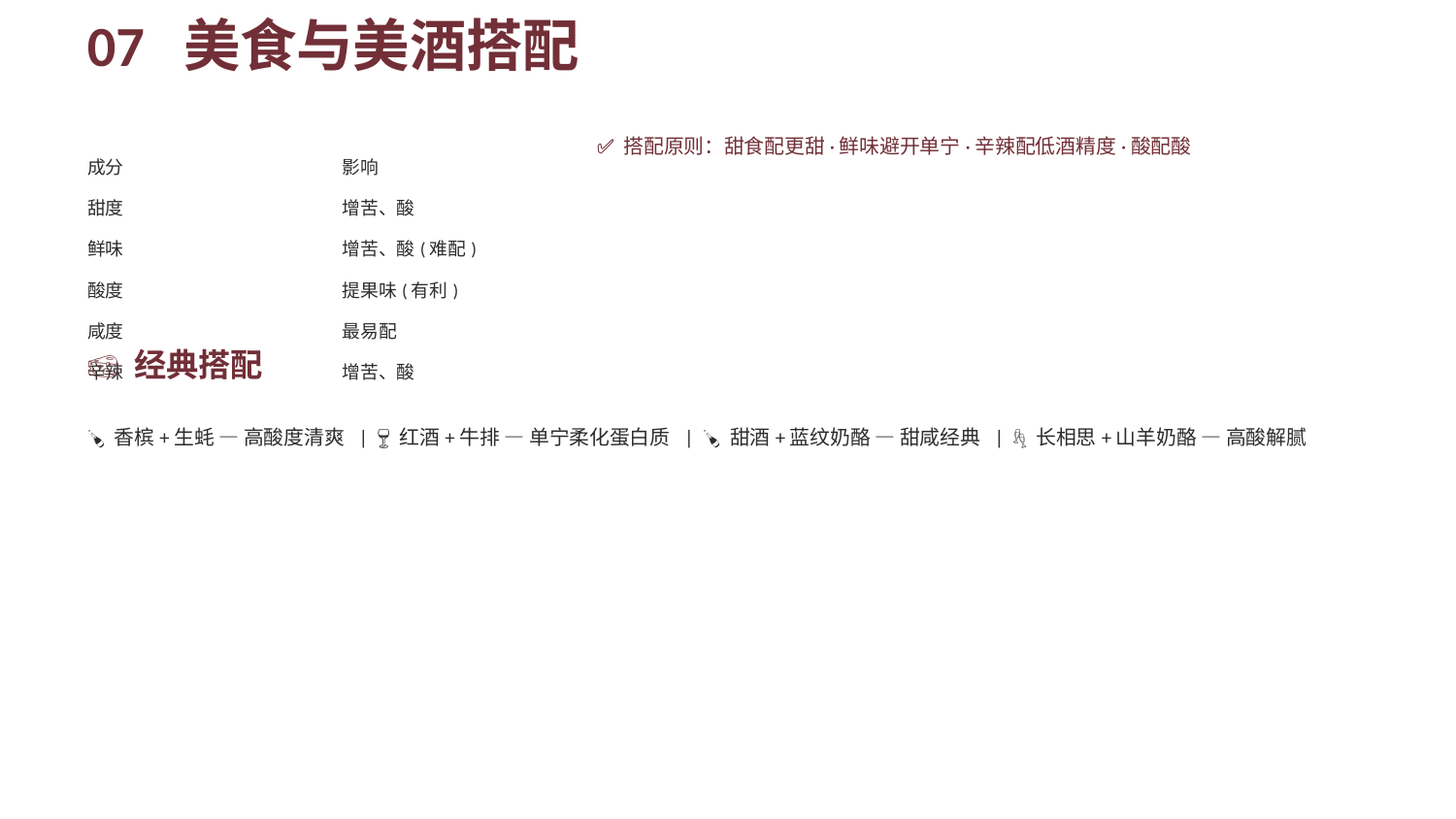

07  美食与美酒搭配
| 成分 | 影响 |
| --- | --- |
| 甜度 | 增苦、酸 |
| 鲜味 | 增苦、酸(难配) |
| 酸度 | 提果味(有利) |
| 咸度 | 最易配 |
| 辛辣 | 增苦、酸 |
✅ 搭配原则：甜食配更甜·鲜味避开单宁·辛辣配低酒精度·酸配酸
🧀 经典搭配
🍾 香槟+生蚝 — 高酸度清爽  |  🍷 红酒+牛排 — 单宁柔化蛋白质  |  🍾 甜酒+蓝纹奶酪 — 甜咸经典  |  🥂 长相思+山羊奶酪 — 高酸解腻